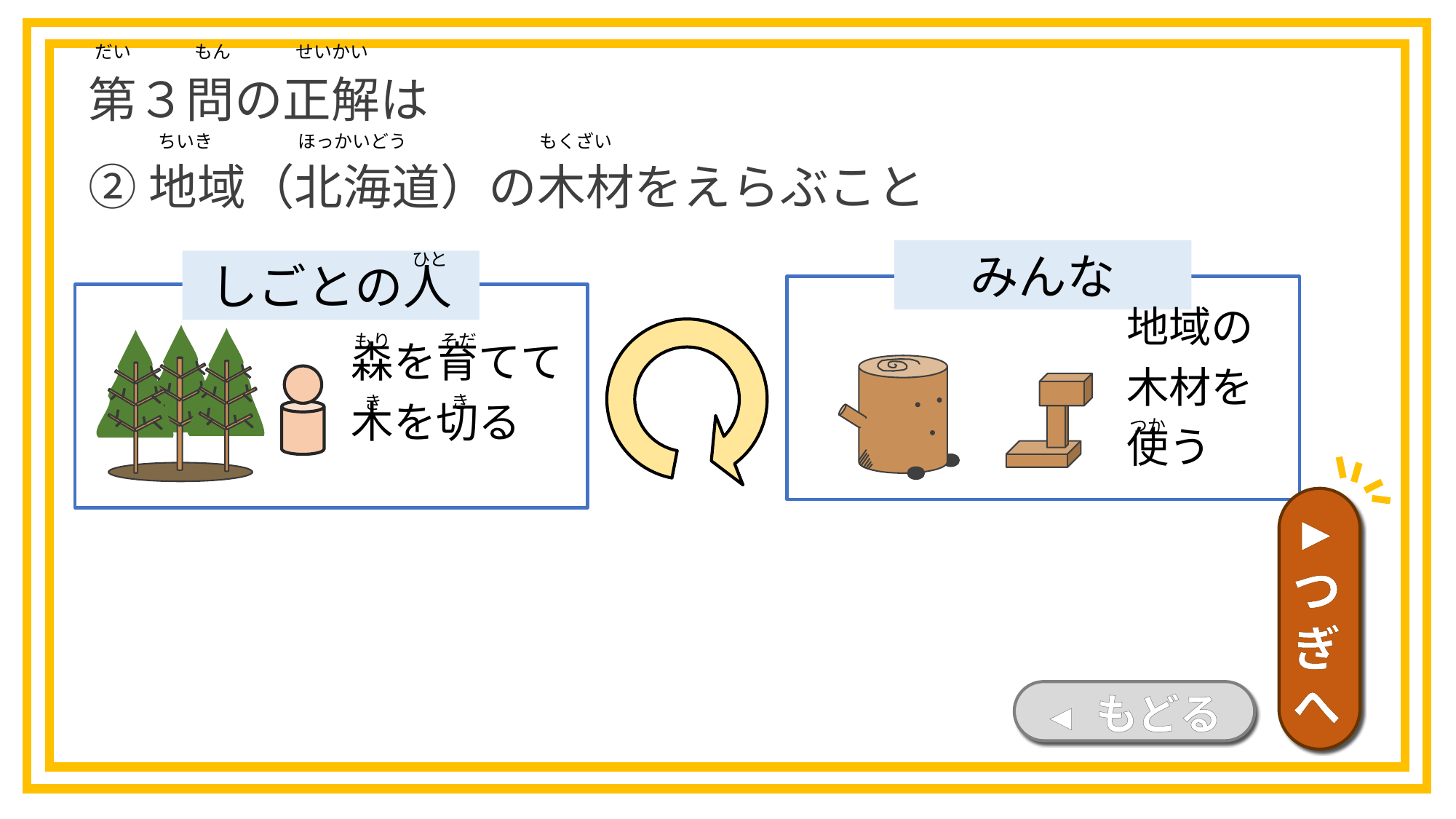

第３問の正解は
②地域（北海道）の木材をえらぶこと
だい
もん
せいかい

もくざい
ほっかいどう
ちいき
みんな
ひと
しごとの人

地域の
木材を
使う

もり
そだ

森を育てて
木を切る

き
き
つか
►つぎへ

◄ もどる